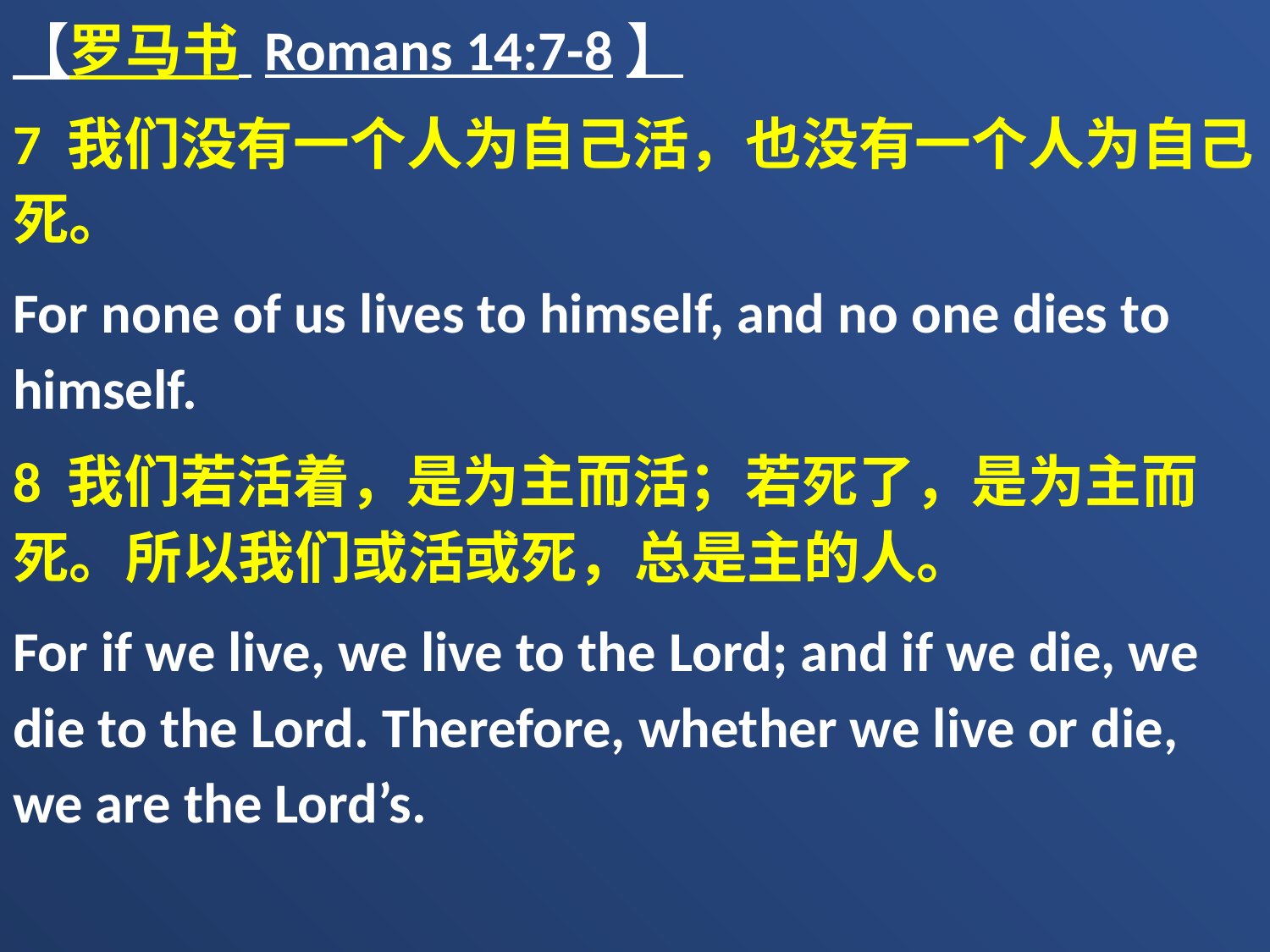

【罗马书 Romans 14:7-8】
7 我们没有一个人为自己活，也没有一个人为自己死。
For none of us lives to himself, and no one dies to himself.
8 我们若活着，是为主而活；若死了，是为主而死。所以我们或活或死，总是主的人。
For if we live, we live to the Lord; and if we die, we die to the Lord. Therefore, whether we live or die, we are the Lord’s.